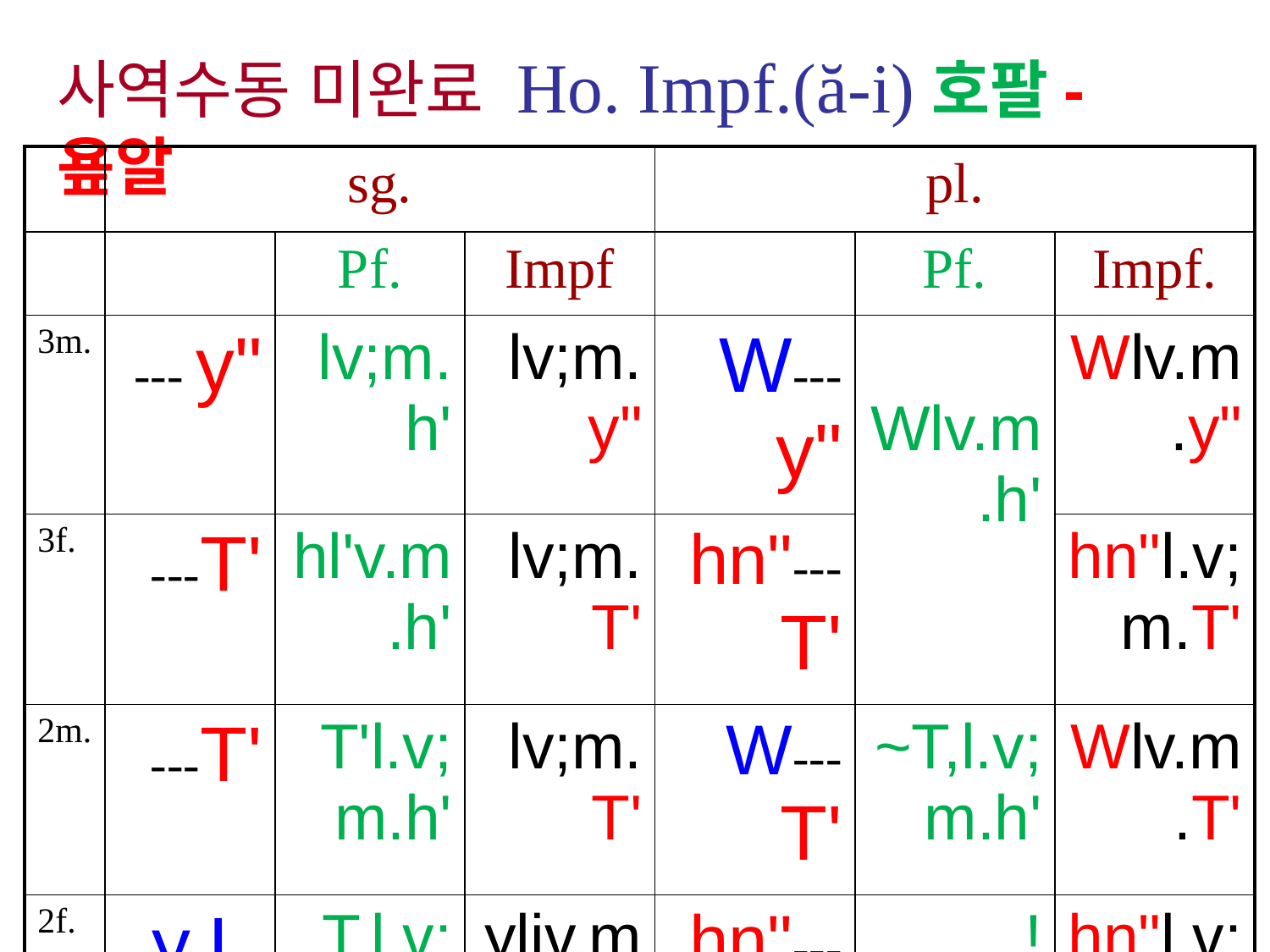

사역수동 미완료 Ho. Impf.(ă-i)호팔-욮알
|  | sg. |  |  | pl. |  |  |
| --- | --- | --- | --- | --- | --- | --- |
|  |  | Pf. | Impf |  | Pf. | Impf. |
| 3m. | --- y" | lv;m.h' | lv;m.y" | W---y" | Wlv.m.h' | Wlv.m.y" |
| 3f. | ---T' | hl'v.m.h' | lv;m.T' | hn"---T' |  | hn"l.v;m.T' |
| 2m. | ---T' | T'l.v;m.h' | lv;m.T' | W---T' | ~T,l.v;m.h' | Wlv.m.T' |
| 2f. | y-I--T' | T.l.v;m.h' | yliv.m.T' | hn"---T' | !T,l.v;m.h' | hn"l.v;m.T' |
| 1. | ---a' | yTil.v;m.h' | lv;m.a' | ---n" | Wnl.v;m.h' | lv;m.n" |